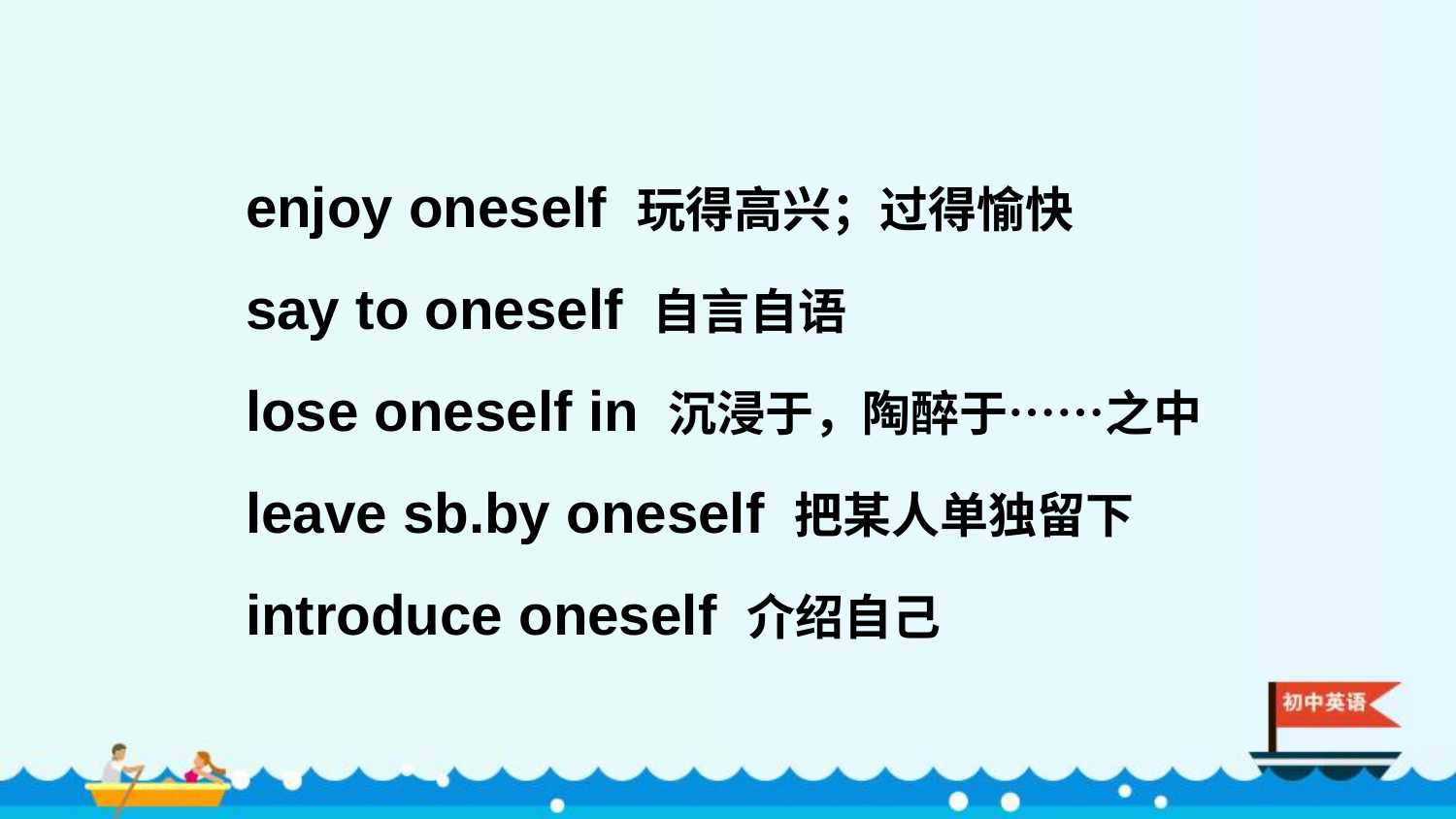

enjoy oneself 玩得高兴；过得愉快
say to oneself 自言自语
lose oneself in 沉浸于，陶醉于……之中
leave sb.by oneself 把某人单独留下
introduce oneself 介绍自己